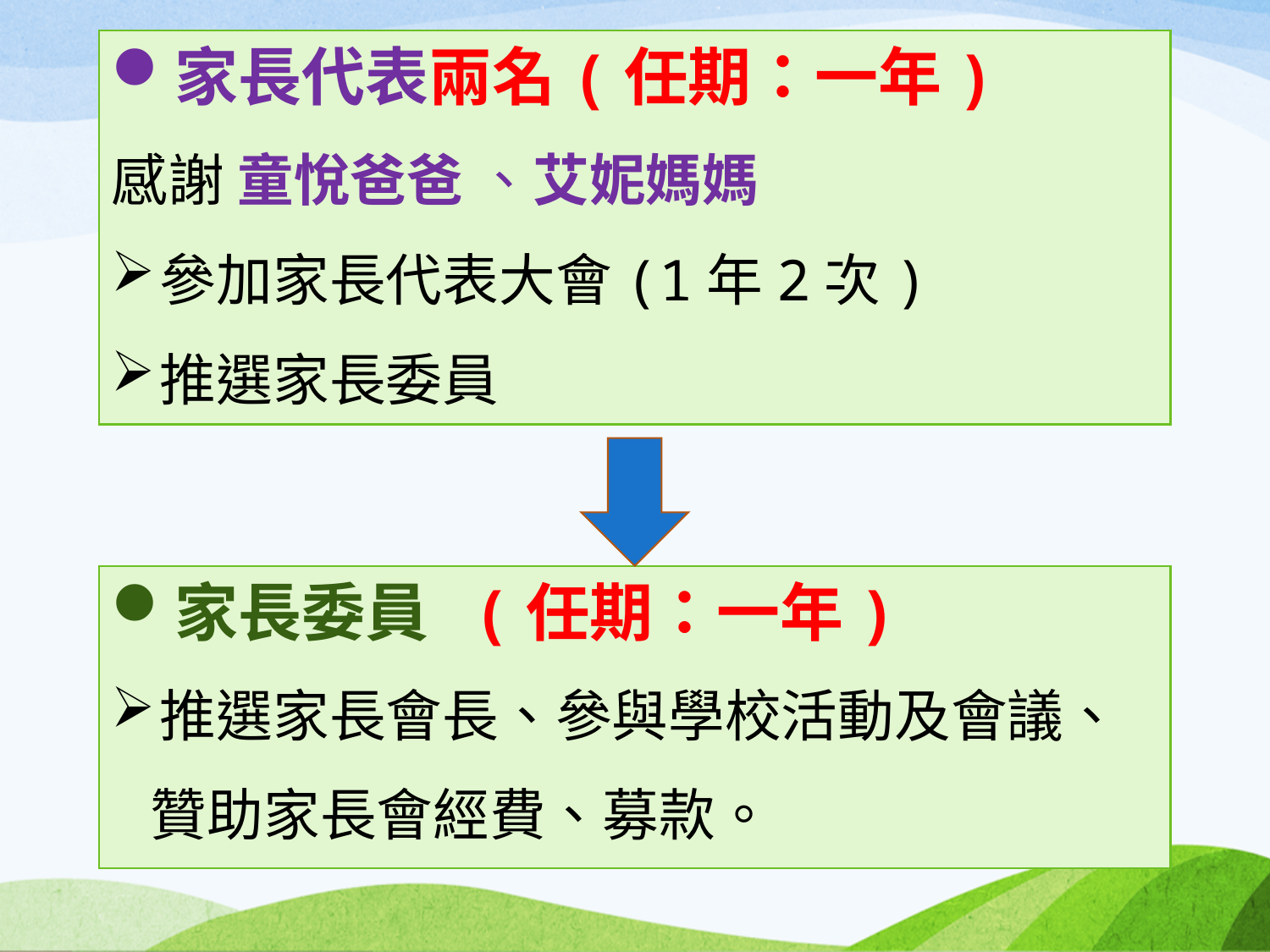

家長代表兩名(任期：一年)
感謝 童悅爸爸 、艾妮媽媽
參加家長代表大會(1年2次)
推選家長委員

家長委員  (任期：一年)
推選家長會長、參與學校活動及會議、
  贊助家長會經費、募款。